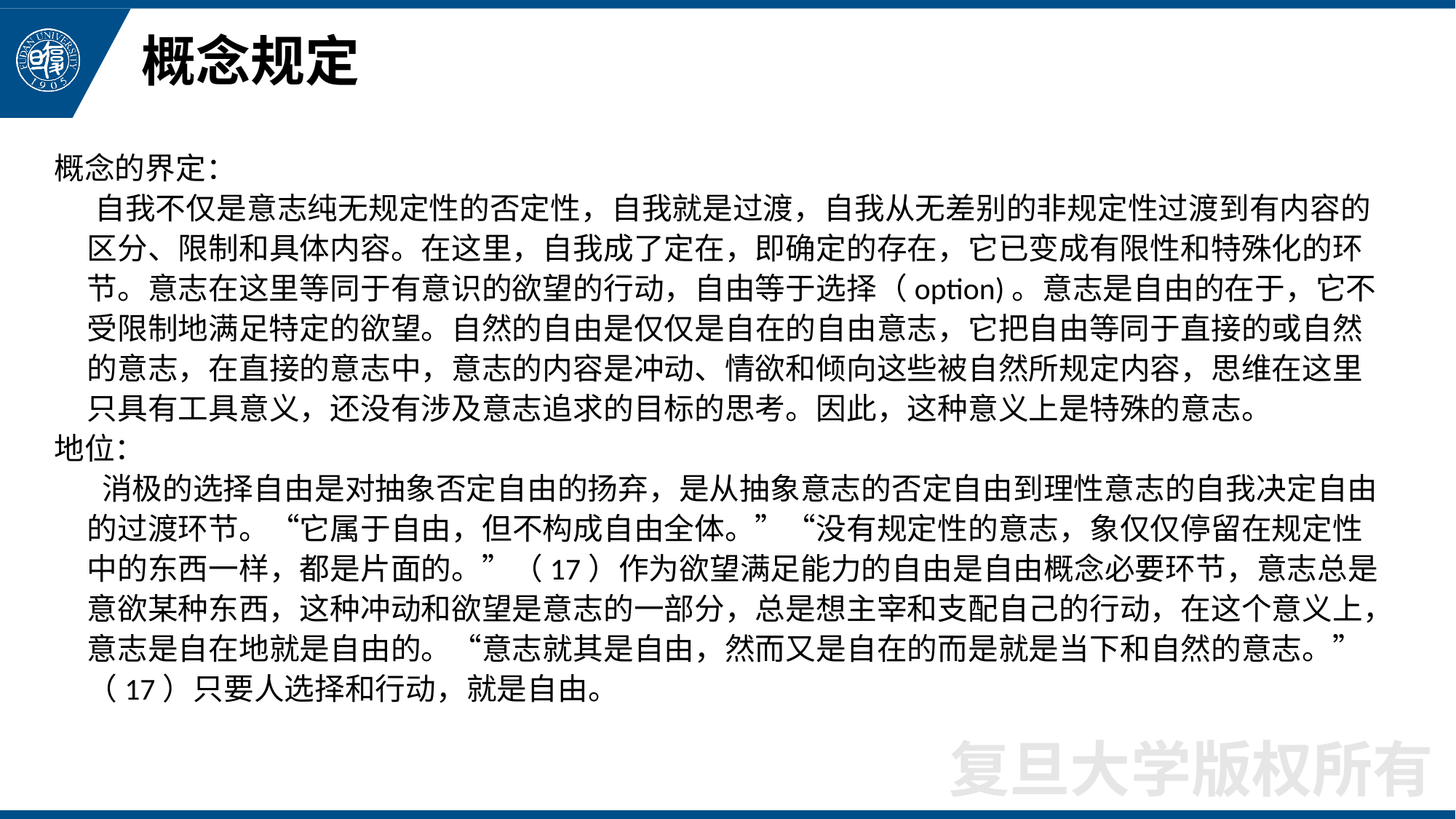

# 概念规定
概念的界定：
     自我不仅是意志纯无规定性的否定性，自我就是过渡，自我从无差别的非规定性过渡到有内容的区分、限制和具体内容。在这里，自我成了定在，即确定的存在，它已变成有限性和特殊化的环节。意志在这里等同于有意识的欲望的行动，自由等于选择（option)。意志是自由的在于，它不受限制地满足特定的欲望。自然的自由是仅仅是自在的自由意志，它把自由等同于直接的或自然的意志，在直接的意志中，意志的内容是冲动、情欲和倾向这些被自然所规定内容，思维在这里只具有工具意义，还没有涉及意志追求的目标的思考。因此，这种意义上是特殊的意志。
地位：
      消极的选择自由是对抽象否定自由的扬弃，是从抽象意志的否定自由到理性意志的自我决定自由的过渡环节。“它属于自由，但不构成自由全体。”“没有规定性的意志，象仅仅停留在规定性中的东西一样，都是片面的。”（17）作为欲望满足能力的自由是自由概念必要环节，意志总是意欲某种东西，这种冲动和欲望是意志的一部分，总是想主宰和支配自己的行动，在这个意义上，意志是自在地就是自由的。“意志就其是自由，然而又是自在的而是就是当下和自然的意志。”（17）只要人选择和行动，就是自由。